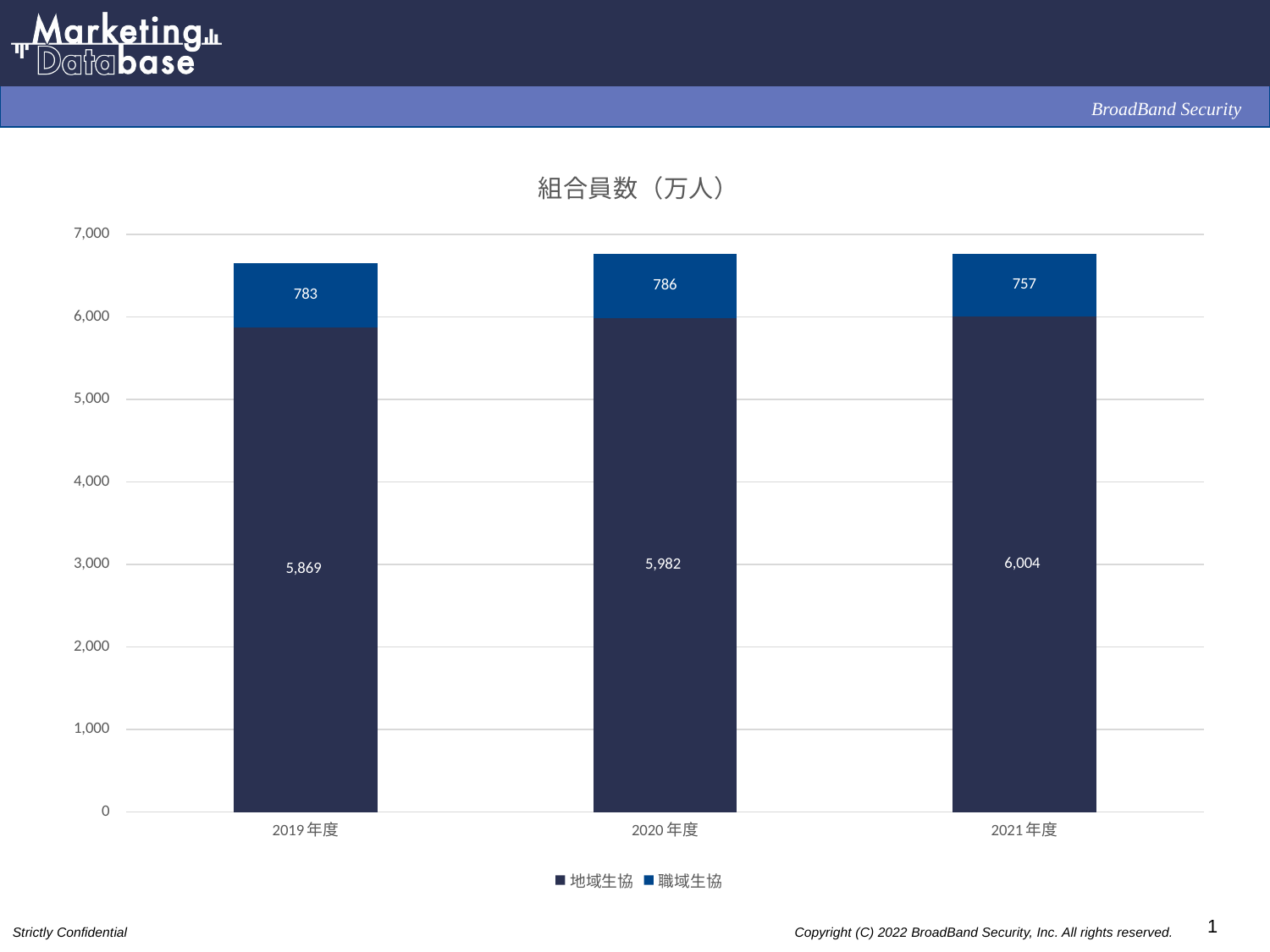

### Chart: 組合員数（万人）

| Category | 地域生協 | 職域生協 |
|---|---|---|
| 2019年度 | 5869.0 | 783.0 |
| 2020年度 | 5982.0 | 786.0 |
| 2021年度 | 6004.0 | 757.0 |